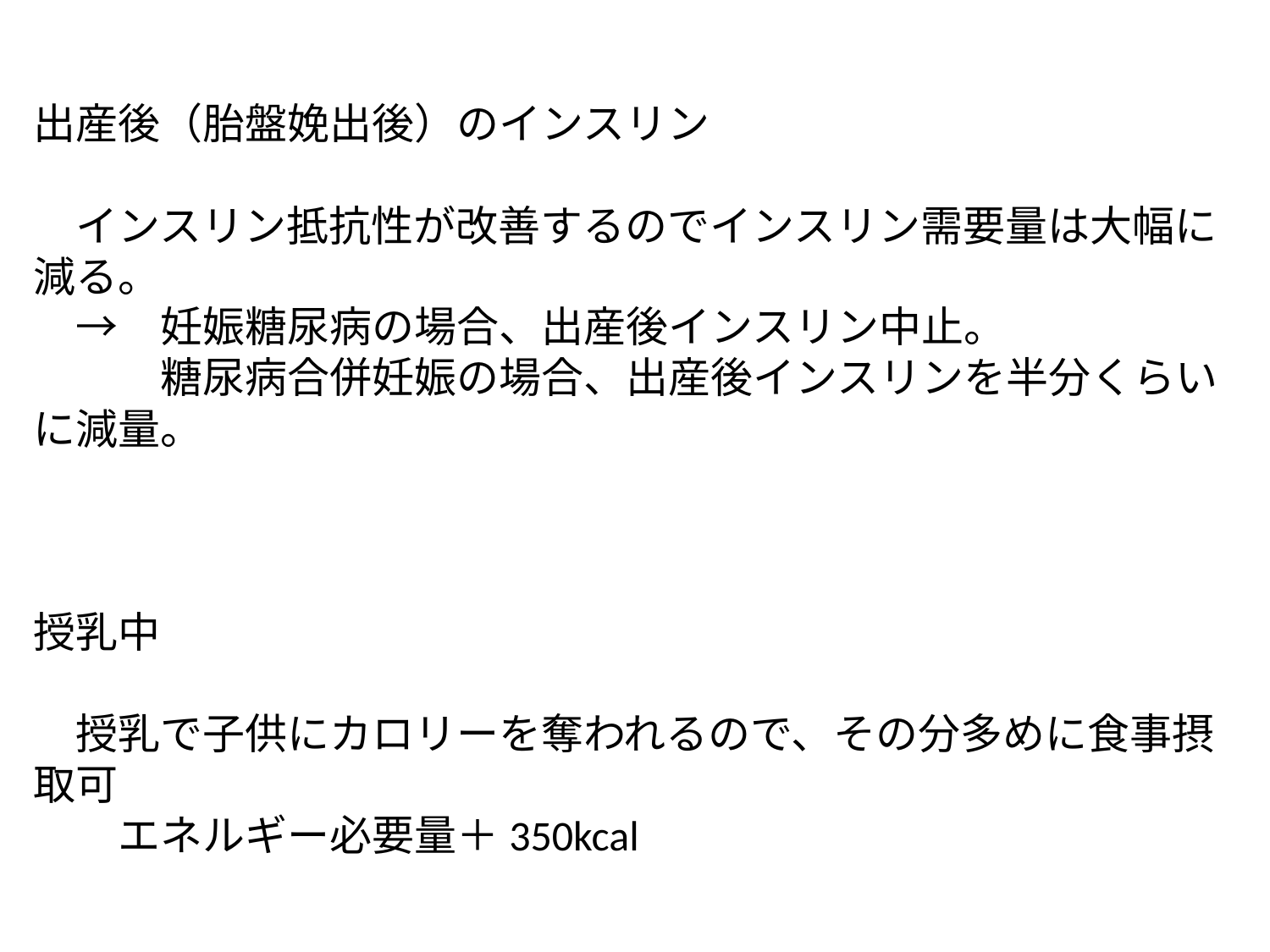

出産後（胎盤娩出後）のインスリン

　インスリン抵抗性が改善するのでインスリン需要量は大幅に減る。
　→　妊娠糖尿病の場合、出産後インスリン中止。
　　　糖尿病合併妊娠の場合、出産後インスリンを半分くらいに減量。

授乳中

　授乳で子供にカロリーを奪われるので、その分多めに食事摂取可
　　エネルギー必要量＋350kcal